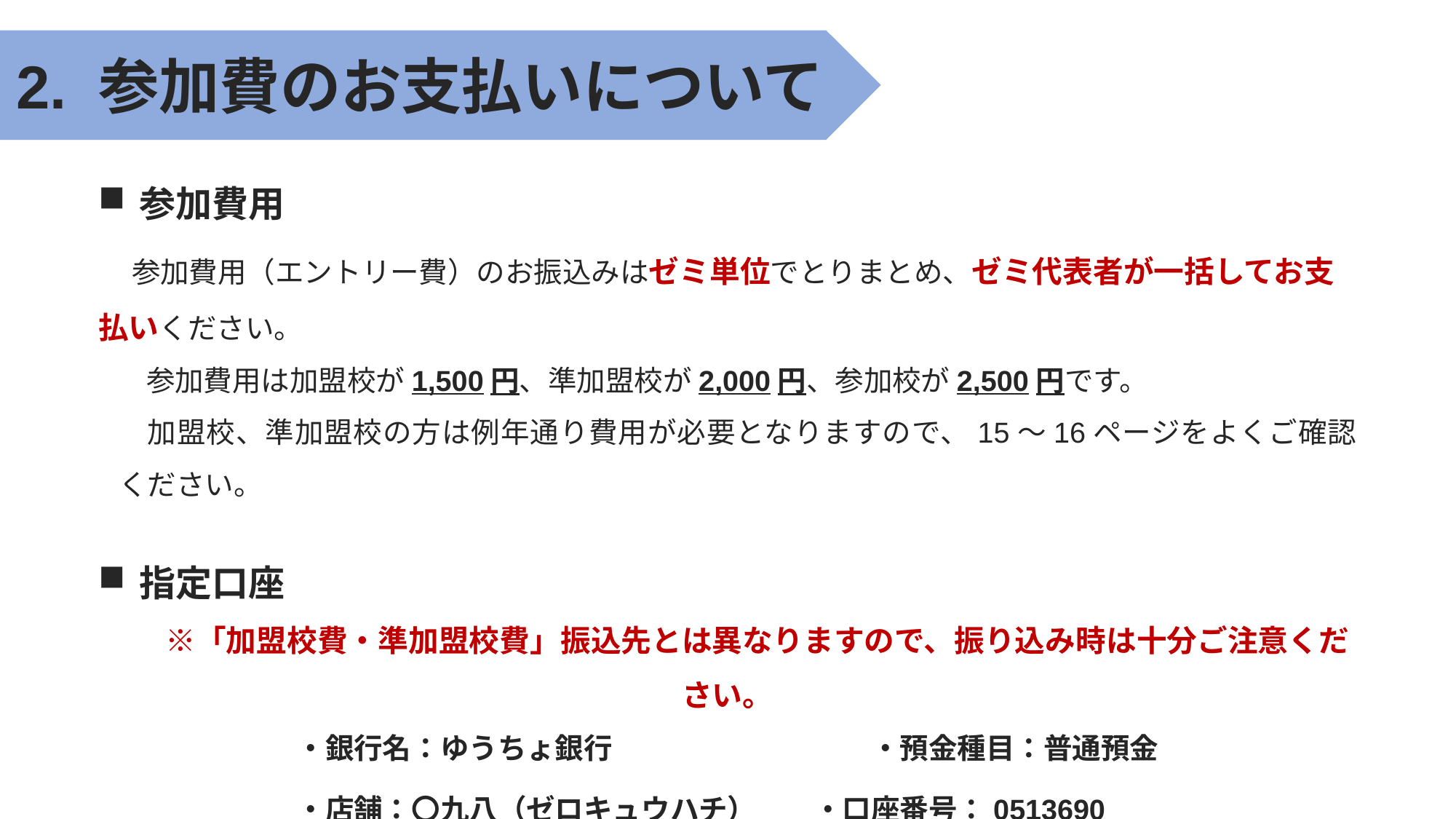

2. 参加費のお支払いについて
参加費用
   参加費用（エントリー費）のお振込みはゼミ単位でとりまとめ、ゼミ代表者が一括してお支払いください。
　参加費用は加盟校が1,500円、準加盟校が2,000円、参加校が2,500円です。
　加盟校、準加盟校の方は例年通り費用が必要となりますので、15～16ページをよくご確認ください。

指定口座
　　※「加盟校費・準加盟校費」振込先とは異なりますので、振り込み時は十分ご注意ください。
　　　　　・銀行名：ゆうちょ銀行　　　　　　　　　・預金種目：普通預金
　　　　　・店舗：〇九八（ゼロキュウハチ）　　・口座番号：0513690
　　　　　・店番：098　　　　　　　　　　　　　　　・口座名義：日本学生経済ゼミナール関東部会